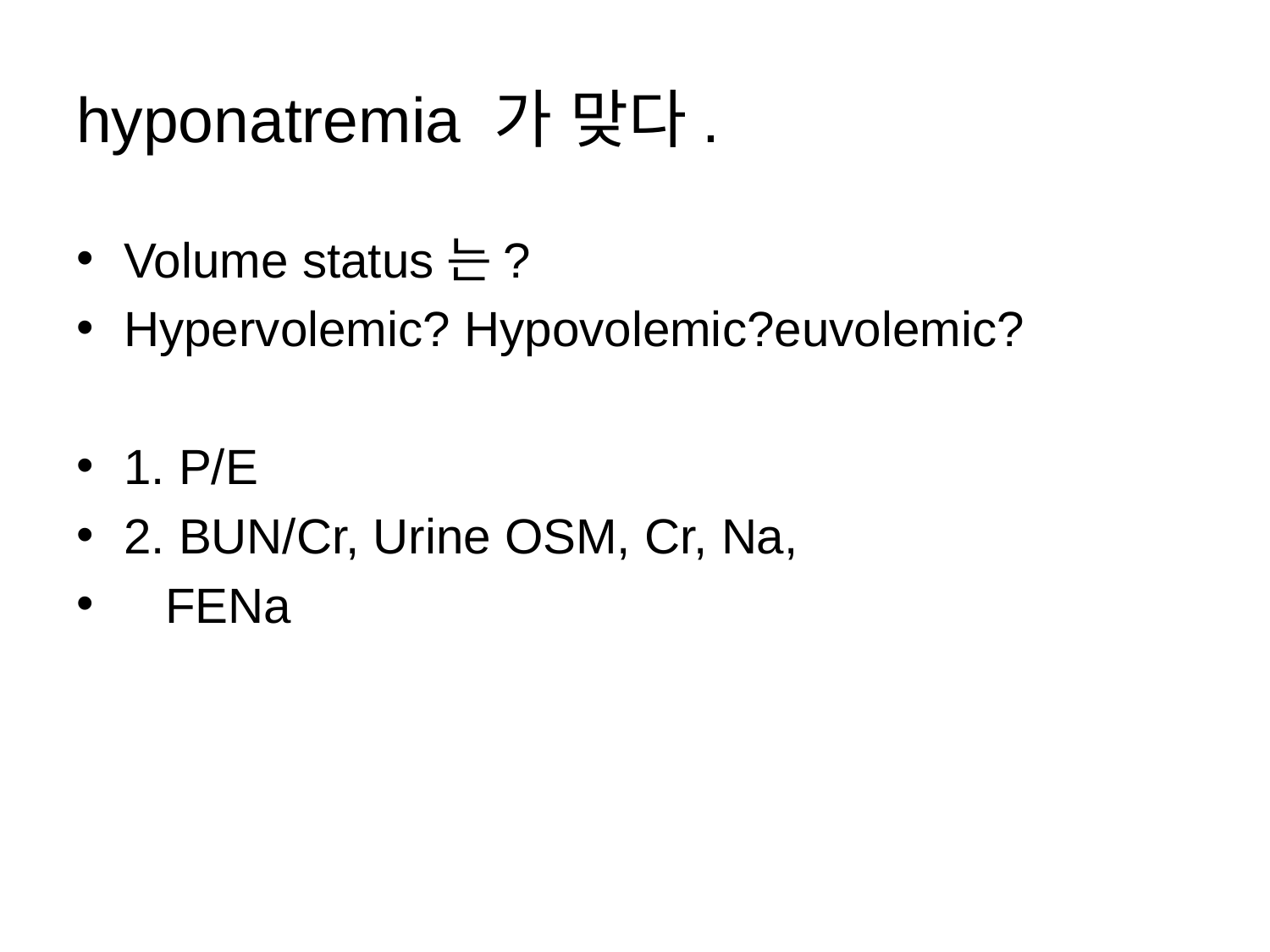

# hyponatremia 가 맞다.
Volume status는?
Hypervolemic? Hypovolemic?euvolemic?

1. P/E
2. BUN/Cr, Urine OSM, Cr, Na,
   FENa